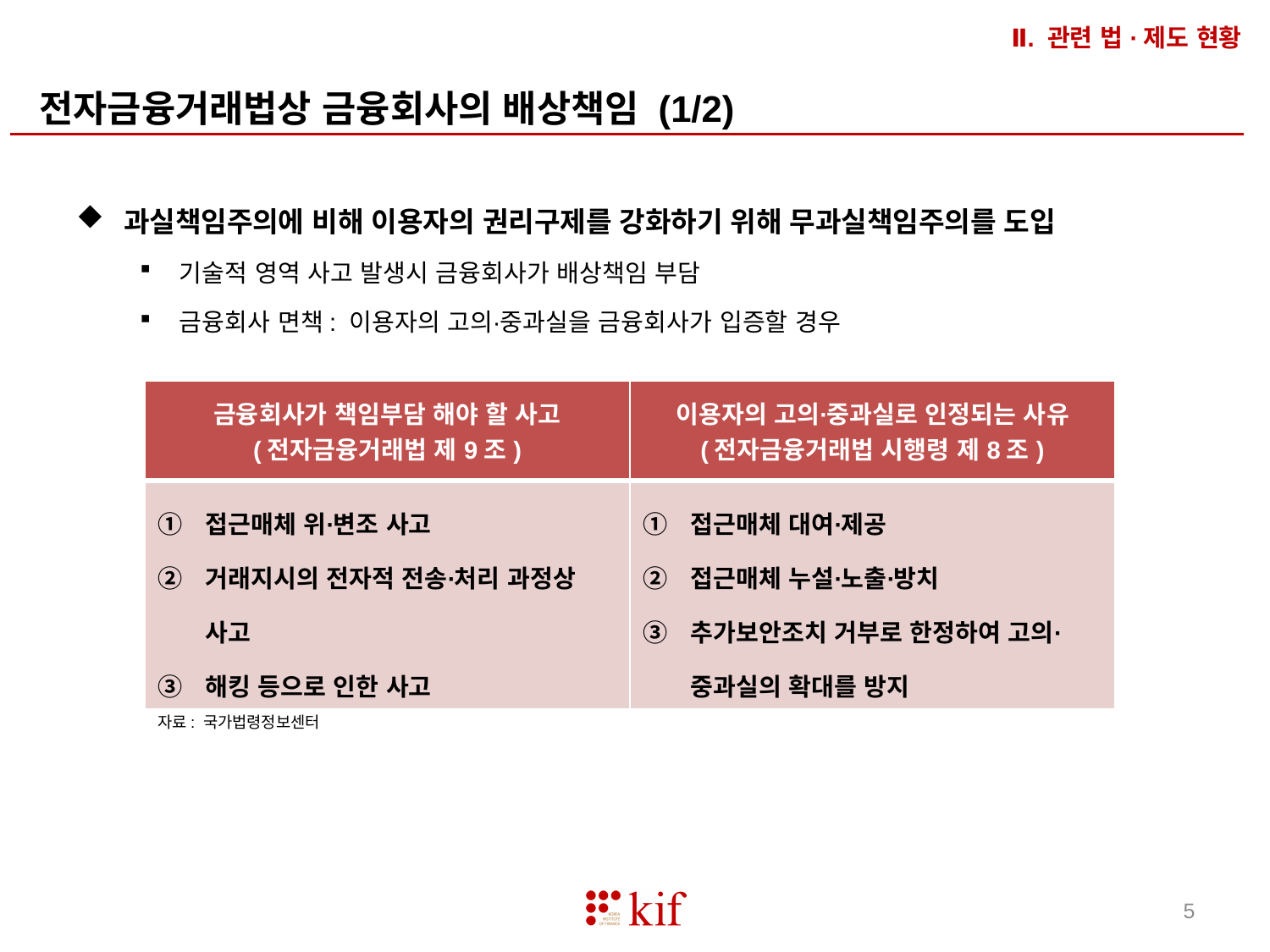

Ⅱ. 관련 법 ∙ 제도 현황
전자금융거래법상 금융회사의 배상책임 (1/2)
과실책임주의에 비해 이용자의 권리구제를 강화하기 위해 무과실책임주의를 도입
기술적 영역 사고 발생시 금융회사가 배상책임 부담
금융회사 면책: 이용자의 고의∙중과실을 금융회사가 입증할 경우
| 금융회사가 책임부담 해야 할 사고 (전자금융거래법 제9조) | 이용자의 고의∙중과실로 인정되는 사유 (전자금융거래법 시행령 제8조) |
| --- | --- |
| 접근매체 위∙변조 사고 거래지시의 전자적 전송∙처리 과정상 사고 해킹 등으로 인한 사고 | 접근매체 대여∙제공 접근매체 누설∙노출∙방치 추가보안조치 거부로 한정하여 고의∙중과실의 확대를 방지 |
자료: 국가법령정보센터
5